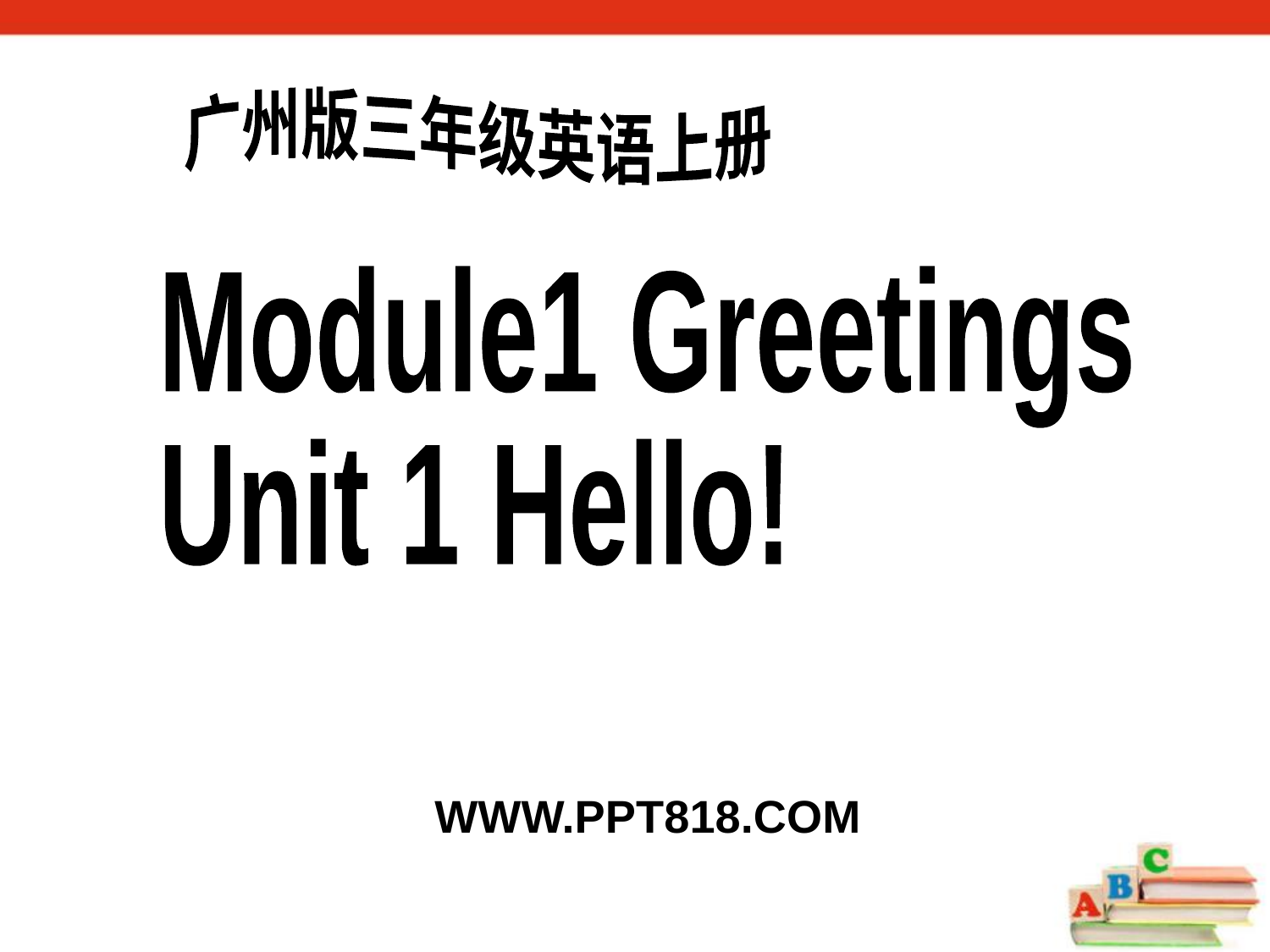

广州版三年级英语上册
Module1 Greetings
Unit 1 Hello!
WWW.PPT818.COM